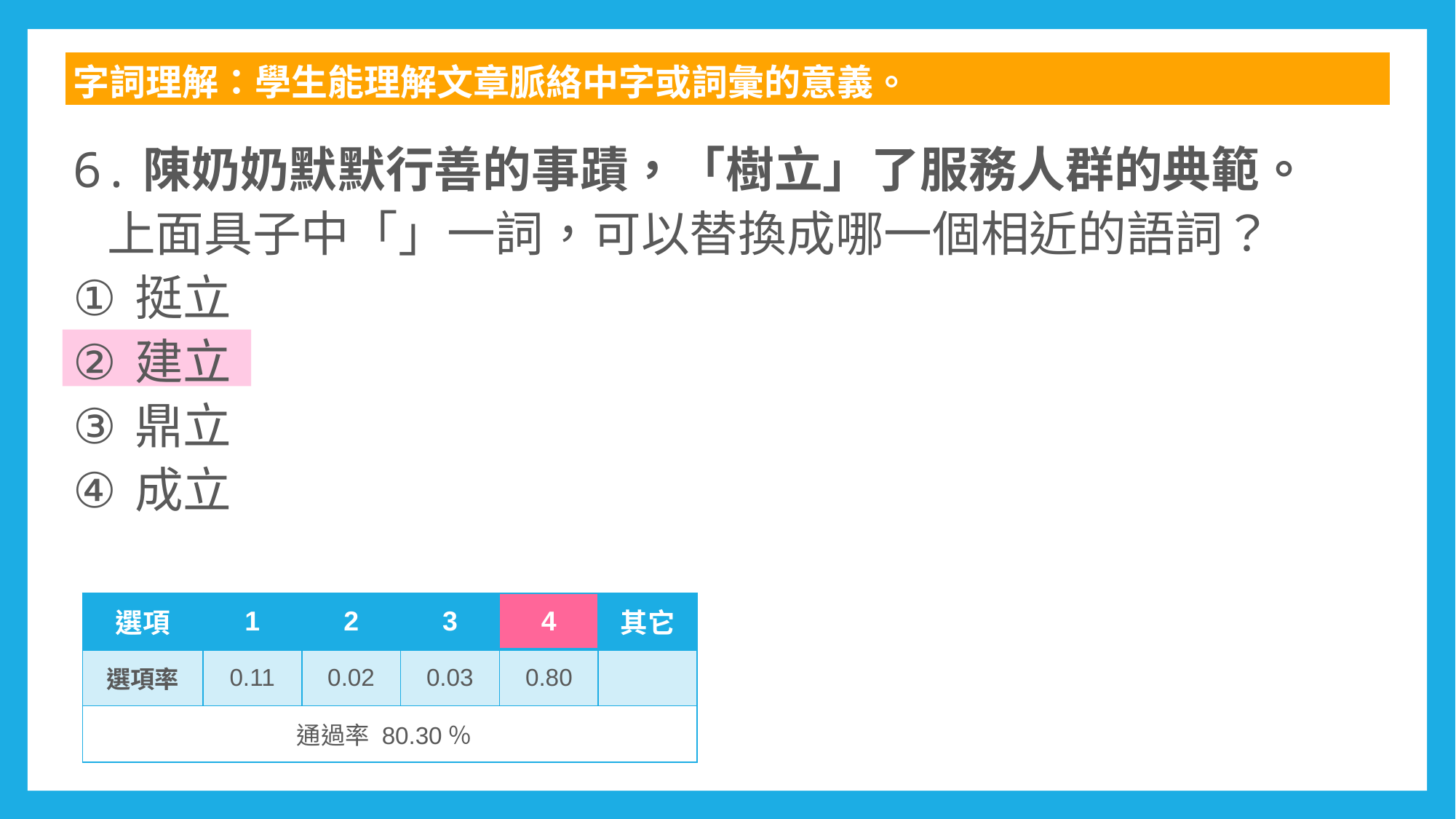

字詞理解：學生能理解文章脈絡中字或詞彙的意義。
6.陳奶奶默默行善的事蹟，「樹立」了服務人群的典範。
  上面具子中「」一詞，可以替換成哪一個相近的語詞？
挺立
建立
鼎立
成立

| 選項 | 1 | 2 | 3 | 4 | 其它 |
| --- | --- | --- | --- | --- | --- |
| 選項率 | 0.11 | 0.02 | 0.03 | 0.80 |  |
| 通過率 80.30％ |  |  |  |  |  |